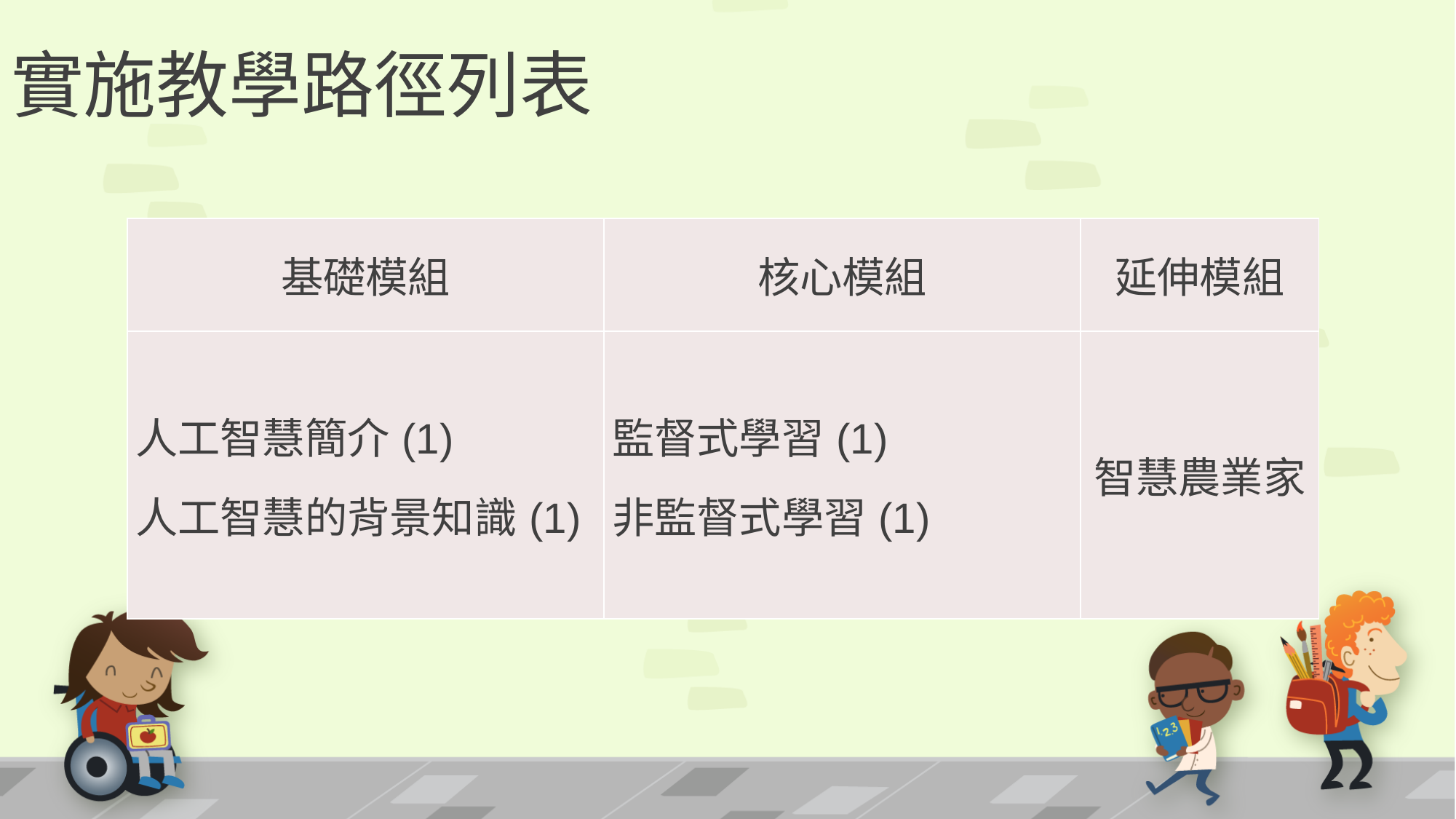

# 實施教學路徑列表
| 基礎模組 | 核心模組 | 延伸模組 |
| --- | --- | --- |
| 人工智慧簡介(1) 人工智慧的背景知識(1) | 監督式學習(1) 非監督式學習(1) | 智慧農業家 |